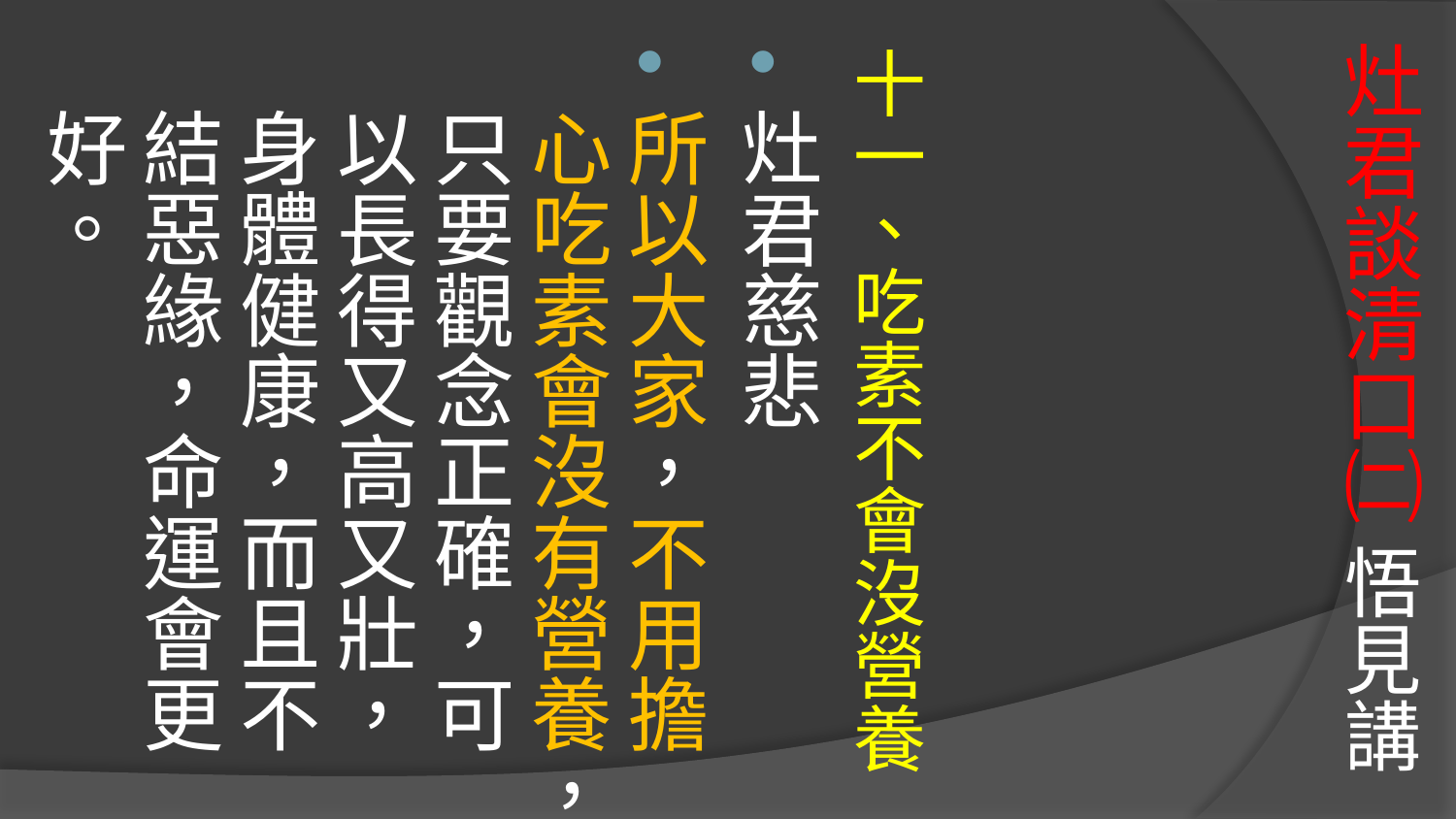

# 灶君談清口㈡ 悟見講
十一、吃素不會沒營養
灶君慈悲
所以大家，不用擔心吃素會沒有營養，只要觀念正確，可以長得又高又壯，身體健康，而且不結惡緣，命運會更好。